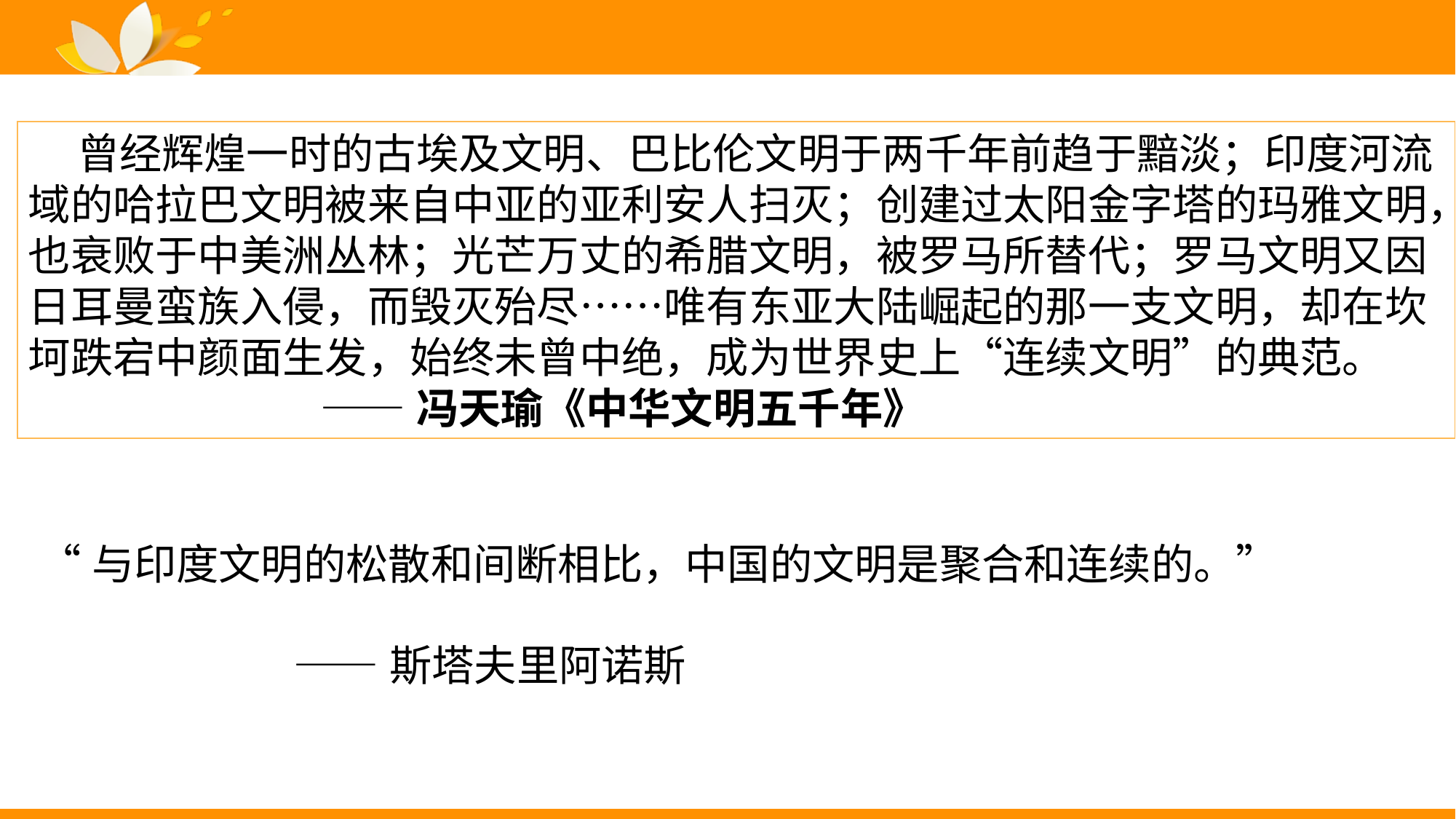

曾经辉煌一时的古埃及文明、巴比伦文明于两千年前趋于黯淡；印度河流域的哈拉巴文明被来自中亚的亚利安人扫灭；创建过太阳金字塔的玛雅文明，也衰败于中美洲丛林；光芒万丈的希腊文明，被罗马所替代；罗马文明又因日耳曼蛮族入侵，而毁灭殆尽……唯有东亚大陆崛起的那一支文明，却在坎坷跌宕中颜面生发，始终未曾中绝，成为世界史上“连续文明”的典范。
                               ——冯天瑜《中华文明五千年》
   “与印度文明的松散和间断相比，中国的文明是聚合和连续的。”

                              ——斯塔夫里阿诺斯